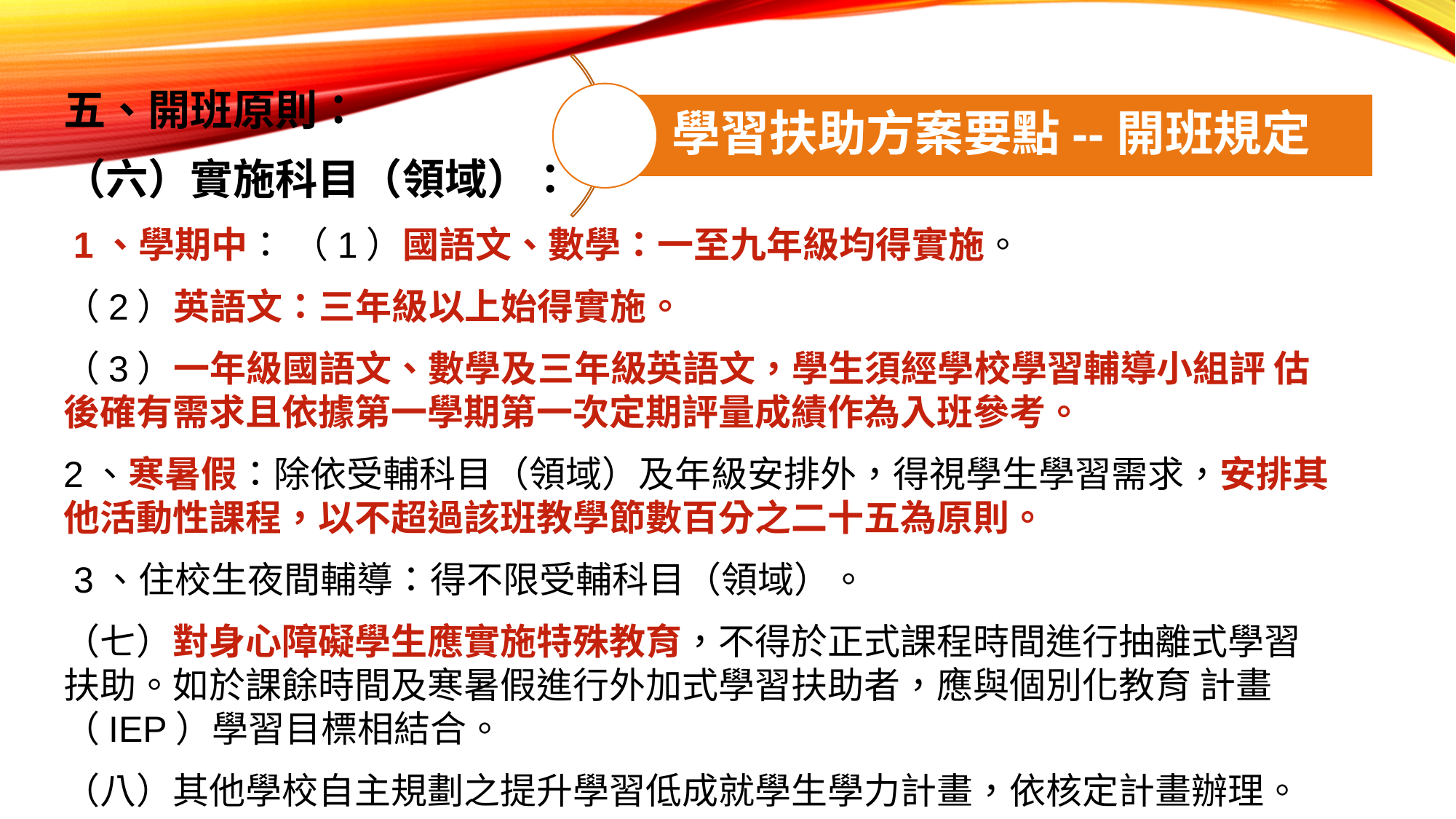

學習扶助方案要點--開班規定
五、開班原則：
（六）實施科目（領域）：
 1、學期中： （1）國語文、數學：一至九年級均得實施。
（2）英語文：三年級以上始得實施。
（3）一年級國語文、數學及三年級英語文，學生須經學校學習輔導小組評 估後確有需求且依據第一學期第一次定期評量成績作為入班參考。
2、寒暑假：除依受輔科目（領域）及年級安排外，得視學生學習需求，安排其他活動性課程，以不超過該班教學節數百分之二十五為原則。
 3、住校生夜間輔導：得不限受輔科目（領域）。
（七）對身心障礙學生應實施特殊教育，不得於正式課程時間進行抽離式學習扶助。如於課餘時間及寒暑假進行外加式學習扶助者，應與個別化教育 計畫（IEP）學習目標相結合。
（八）其他學校自主規劃之提升學習低成就學生學力計畫，依核定計畫辦理。